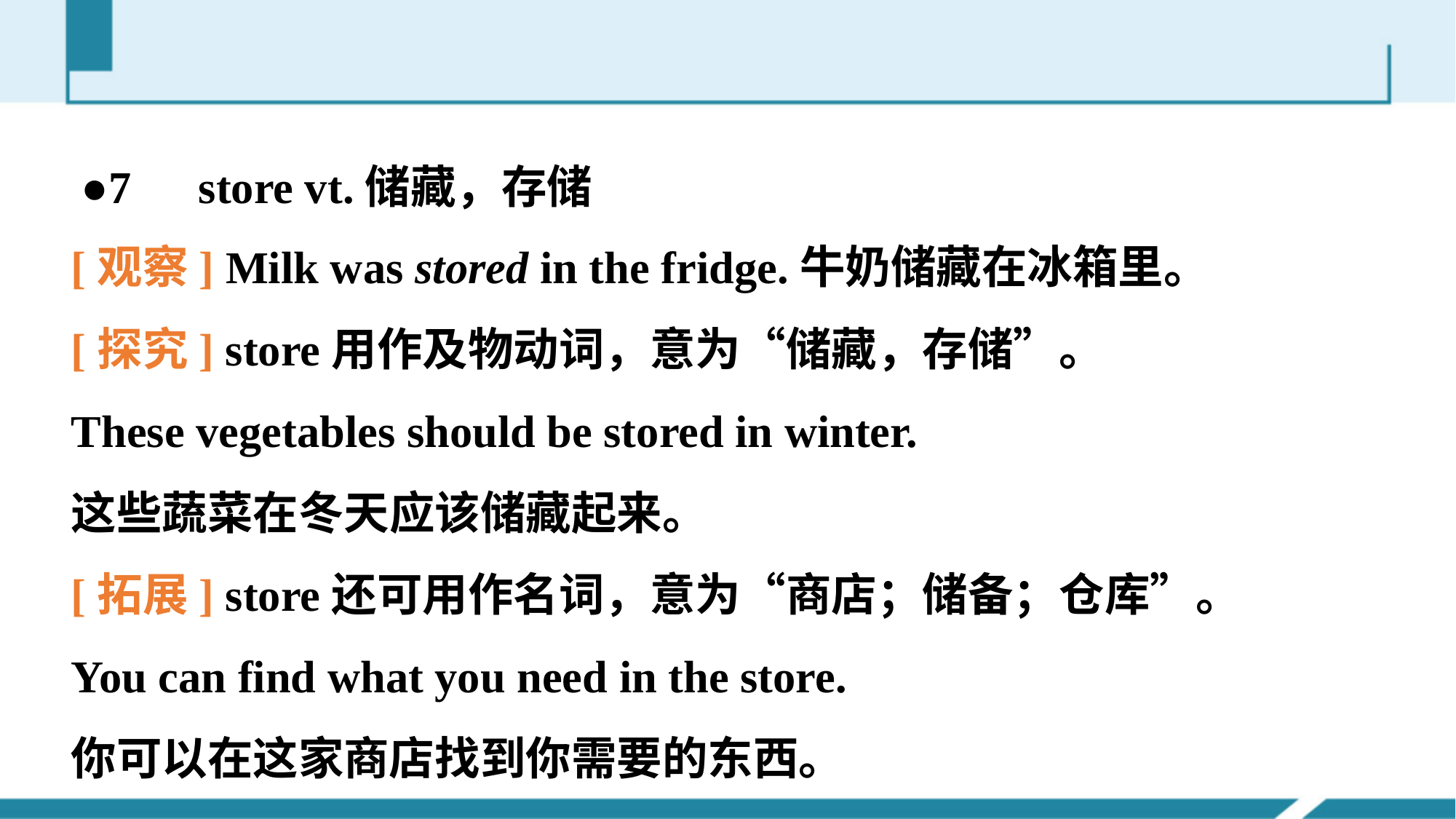

●7　store vt.储藏，存储
[观察] Milk was stored in the fridge.牛奶储藏在冰箱里。
[探究] store用作及物动词，意为“储藏，存储”。
These vegetables should be stored in winter.
这些蔬菜在冬天应该储藏起来。
[拓展] store还可用作名词，意为“商店；储备；仓库”。
You can find what you need in the store.
你可以在这家商店找到你需要的东西。